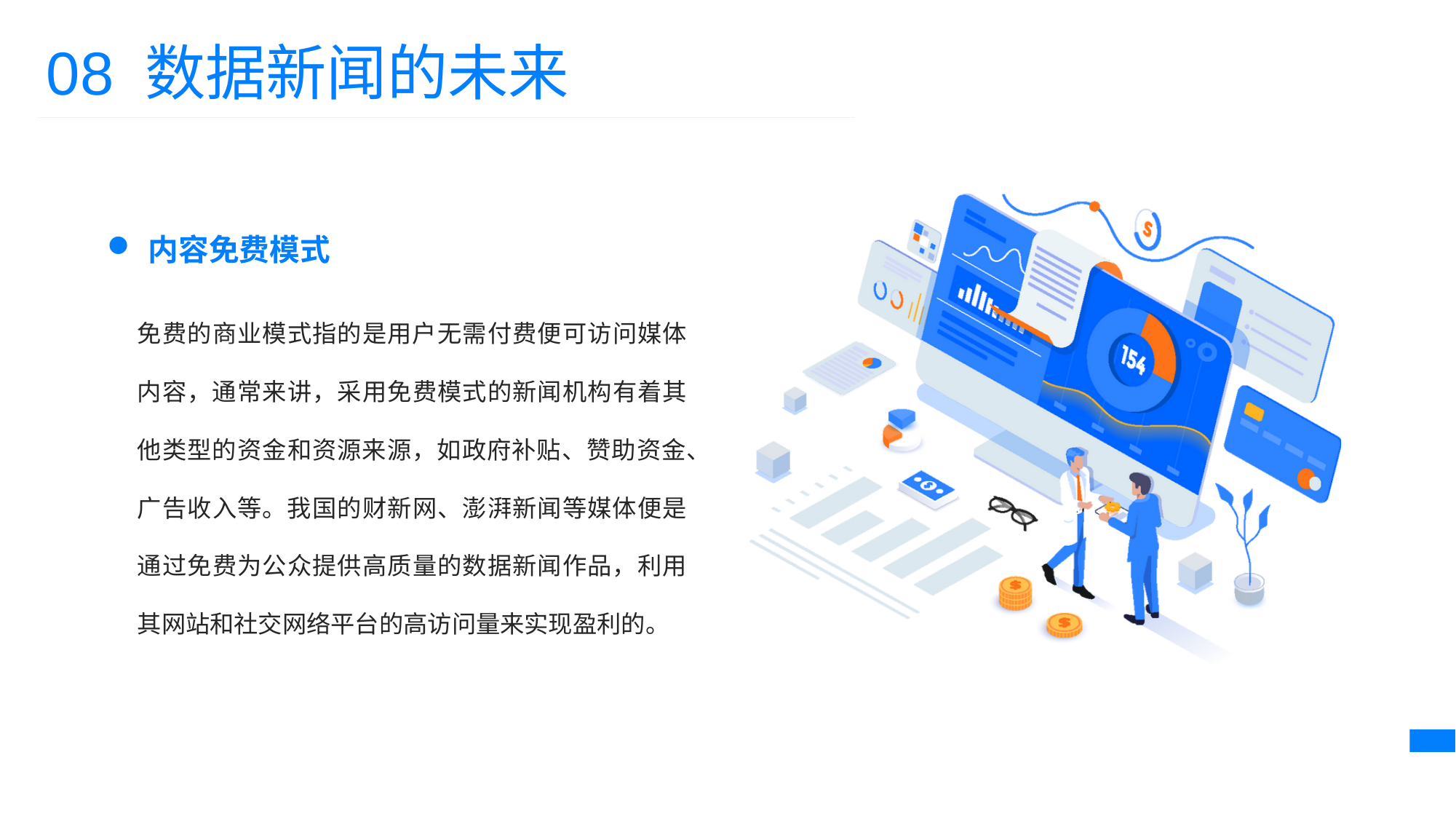

08 数据新闻的未来

内容免费模式
免费的商业模式指的是用户无需付费便可访问媒体内容，通常来讲，采用免费模式的新闻机构有着其他类型的资金和资源来源，如政府补贴、赞助资金、广告收入等。我国的财新网、澎湃新闻等媒体便是通过免费为公众提供高质量的数据新闻作品，利用其网站和社交网络平台的高访问量来实现盈利的。